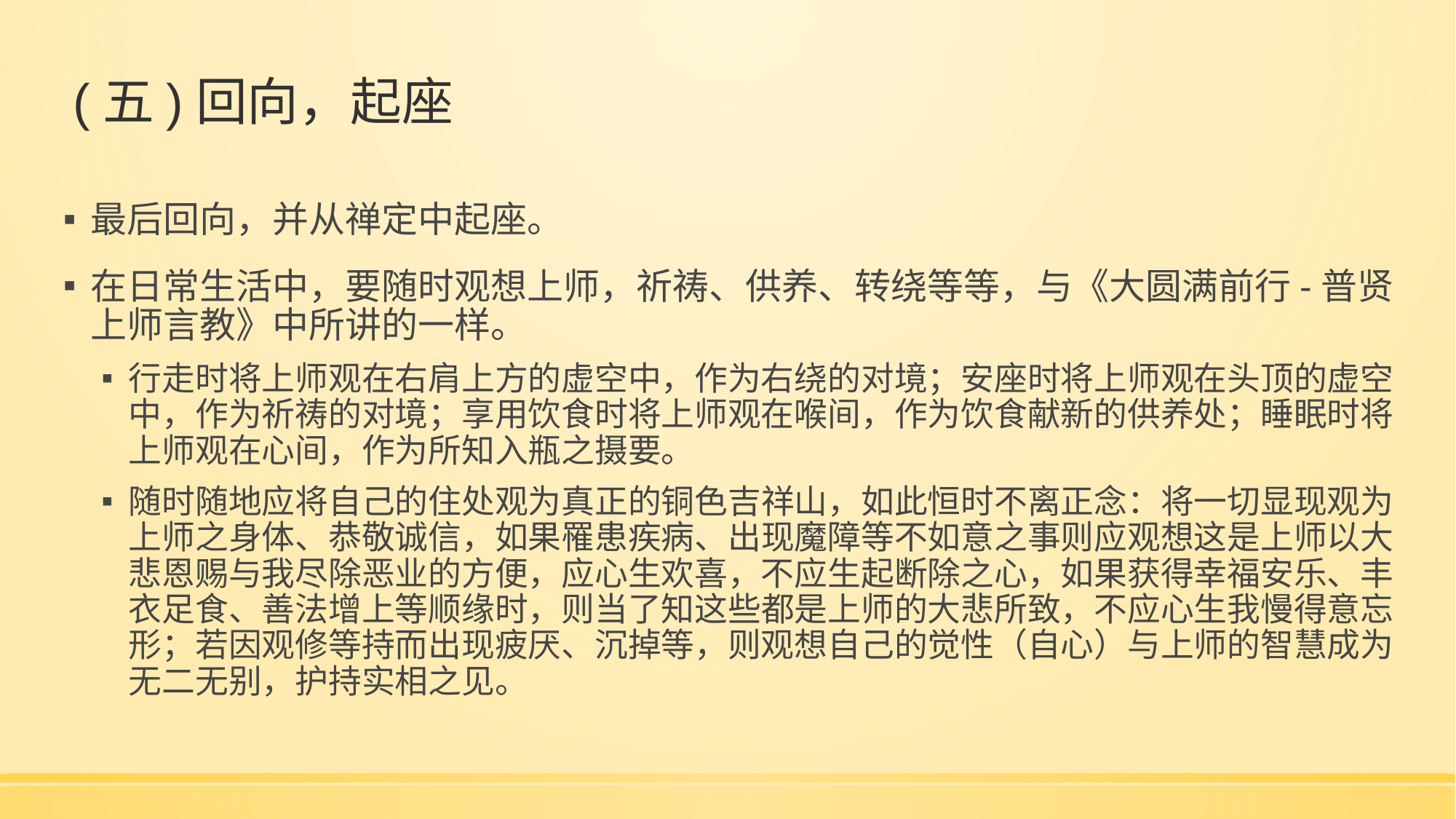

# (五)回向，起座
最后回向，并从禅定中起座。
在日常生活中，要随时观想上师，祈祷、供养、转绕等等，与《大圆满前行-普贤上师言教》中所讲的一样。
行走时将上师观在右肩上方的虚空中，作为右绕的对境；安座时将上师观在头顶的虚空中，作为祈祷的对境；享用饮食时将上师观在喉间，作为饮食献新的供养处；睡眠时将上师观在心间，作为所知入瓶之摄要。
随时随地应将自己的住处观为真正的铜色吉祥山，如此恒时不离正念：将一切显现观为上师之身体、恭敬诚信，如果罹患疾病、出现魔障等不如意之事则应观想这是上师以大悲恩赐与我尽除恶业的方便，应心生欢喜，不应生起断除之心，如果获得幸福安乐、丰衣足食、善法增上等顺缘时，则当了知这些都是上师的大悲所致，不应心生我慢得意忘形；若因观修等持而出现疲厌、沉掉等，则观想自己的觉性（自心）与上师的智慧成为无二无别，护持实相之见。